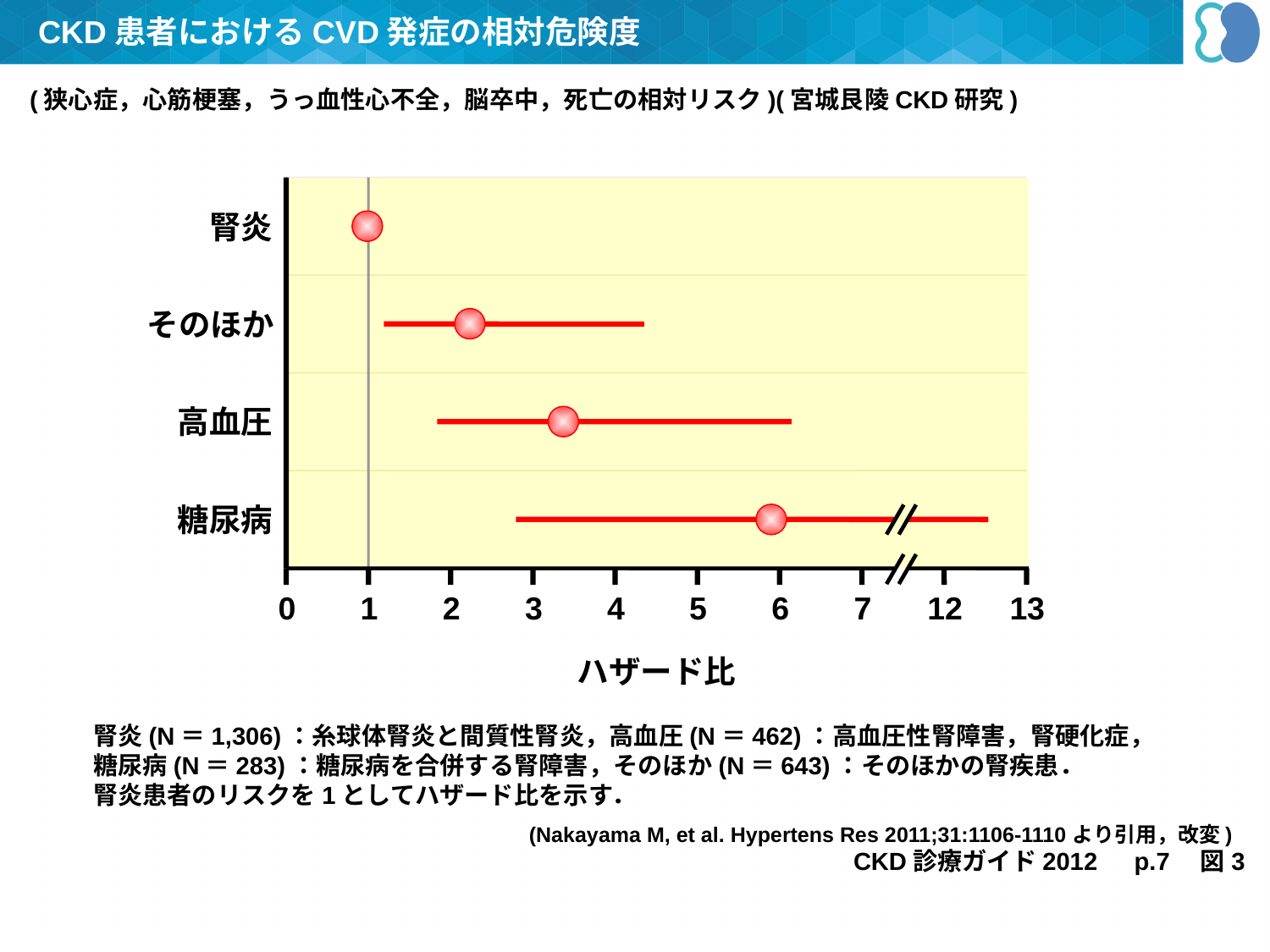

CKD患者におけるCVD発症の相対危険度
(狭心症，心筋梗塞，うっ血性心不全，脳卒中，死亡の相対リスク)(宮城艮陵CKD研究))

腎炎

そのほか

高血圧

糖尿病

0
1
2
3
4
5
6
7
12
13
ハザード比
腎炎(N＝1,306)：糸球体腎炎と間質性腎炎，高血圧(N＝462)：高血圧性腎障害，腎硬化症，糖尿病(N＝283)：糖尿病を合併する腎障害，そのほか(N＝643)：そのほかの腎疾患．
腎炎患者のリスクを1としてハザード比を示す．
(Nakayama M, et al. Hypertens Res 2011;31:1106-1110より引用，改変)
CKD診療ガイド2012　p.7　図3